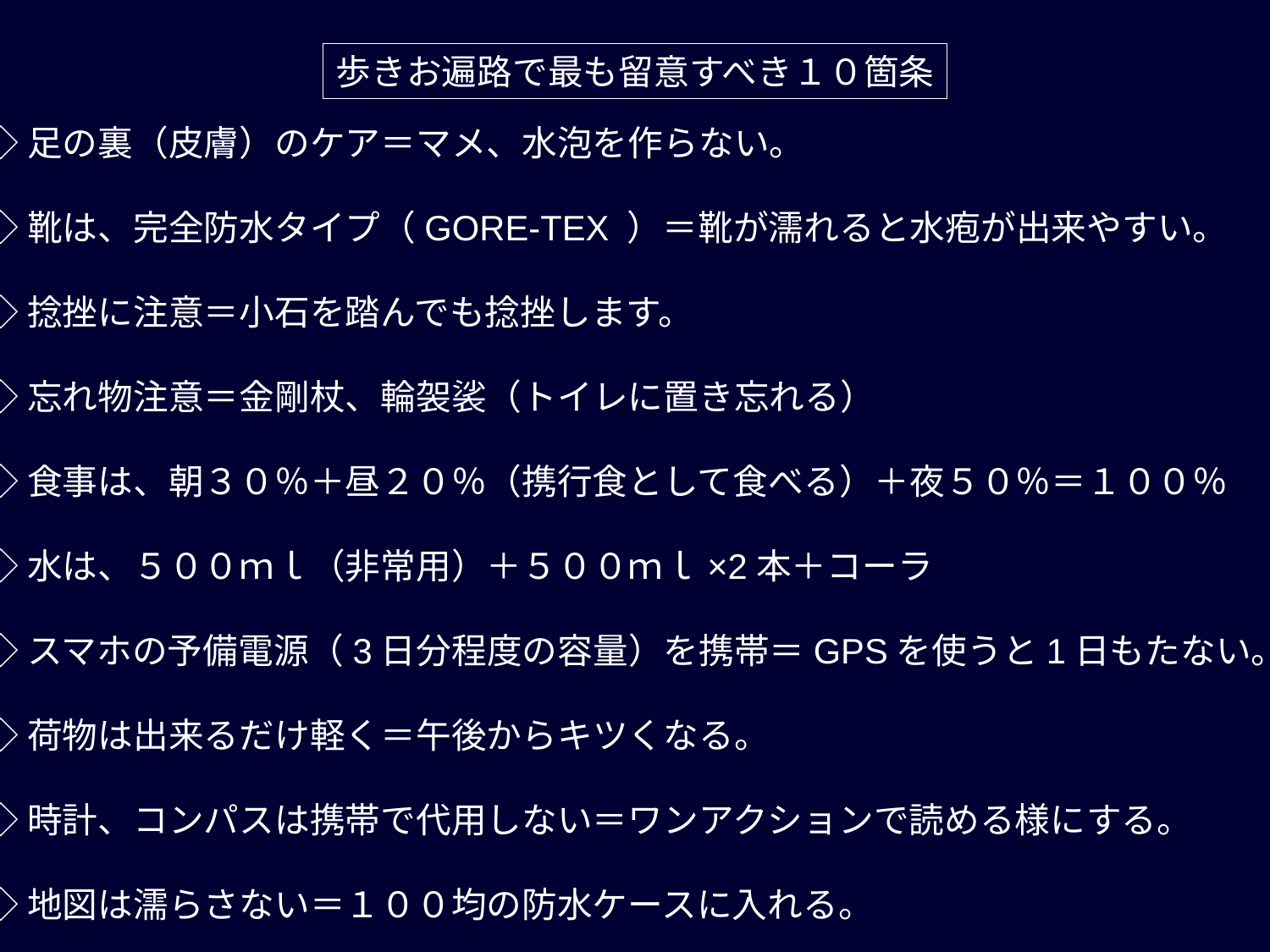

歩きお遍路で最も留意すべき１０箇条
◇足の裏（皮膚）のケア＝マメ、水泡を作らない。

◇靴は、完全防水タイプ（GORE-TEX ）＝靴が濡れると水疱が出来やすい。

◇捻挫に注意＝小石を踏んでも捻挫します。

◇忘れ物注意＝金剛杖、輪袈裟（トイレに置き忘れる）

◇食事は、朝３０％＋昼２０％（携行食として食べる）＋夜５０％＝１００％

◇水は、５００ｍｌ（非常用）＋５００ｍｌ×2本＋コーラ

◇スマホの予備電源（3日分程度の容量）を携帯＝GPSを使うと1日もたない。

◇荷物は出来るだけ軽く＝午後からキツくなる。

◇時計、コンパスは携帯で代用しない＝ワンアクションで読める様にする。

◇地図は濡らさない＝１００均の防水ケースに入れる。